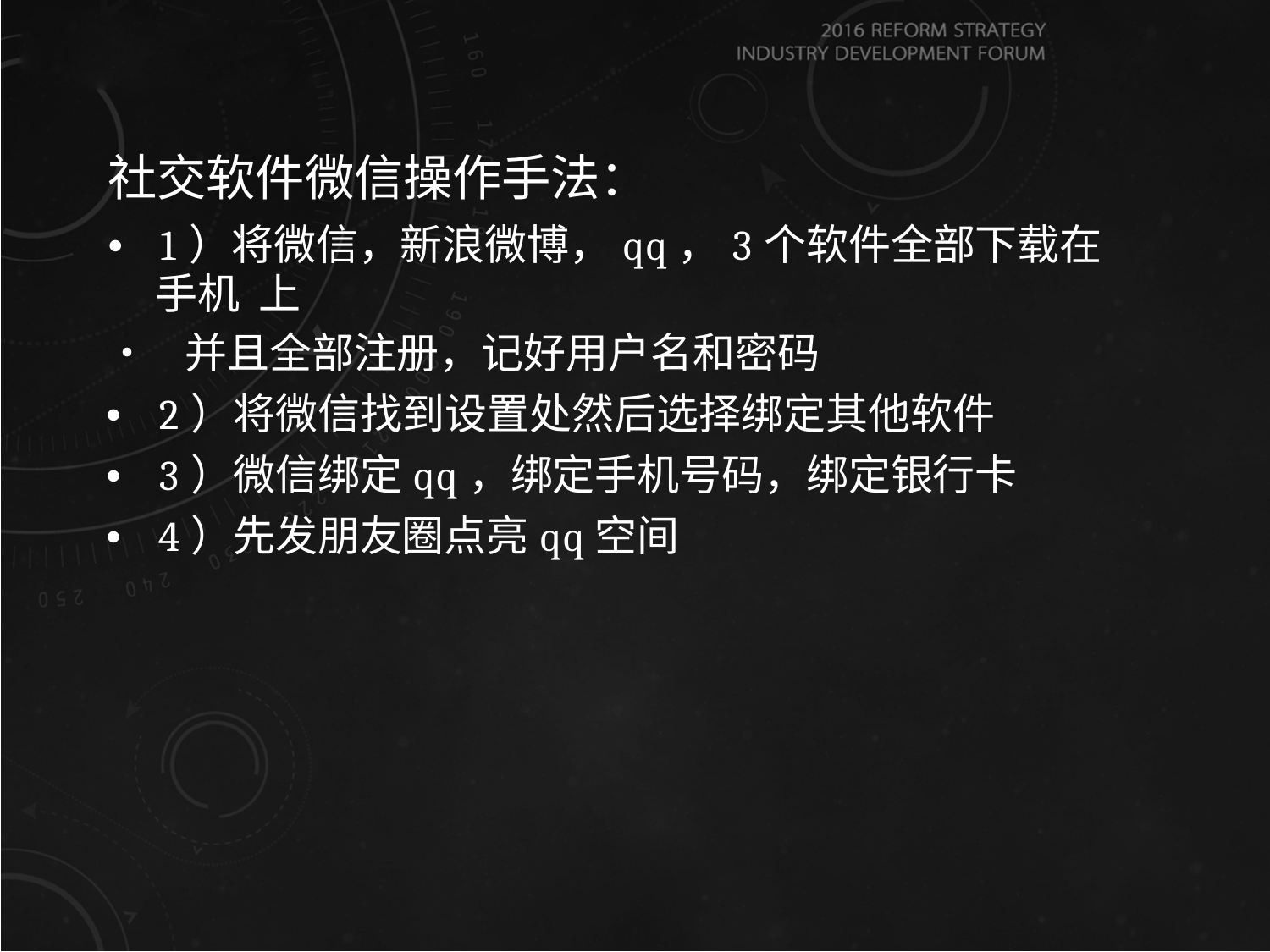

# 社交软件微信操作手法：
•	1）将微信，新浪微博，qq，3个软件全部下载在手机  上
•	并且全部注册，记好用户名和密码
•	2）将微信找到设置处然后选择绑定其他软件
•	3）微信绑定qq，绑定手机号码，绑定银行卡
•	4）先发朋友圈点亮qq空间